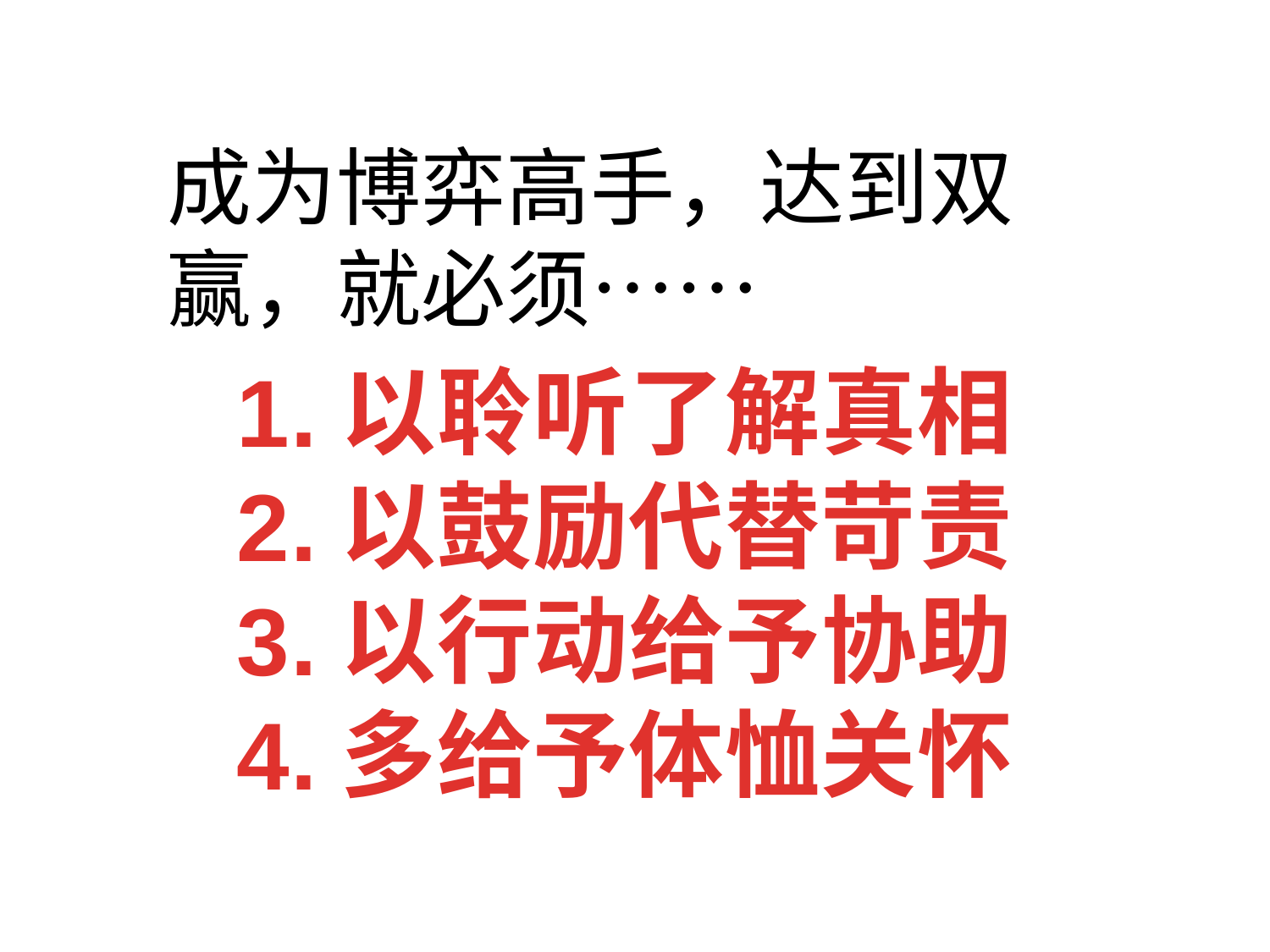

成为博弈高手，达到双赢，就必须……
1.以聆听了解真相
2.以鼓励代替苛责
3.以行动给予协助
4.多给予体恤关怀